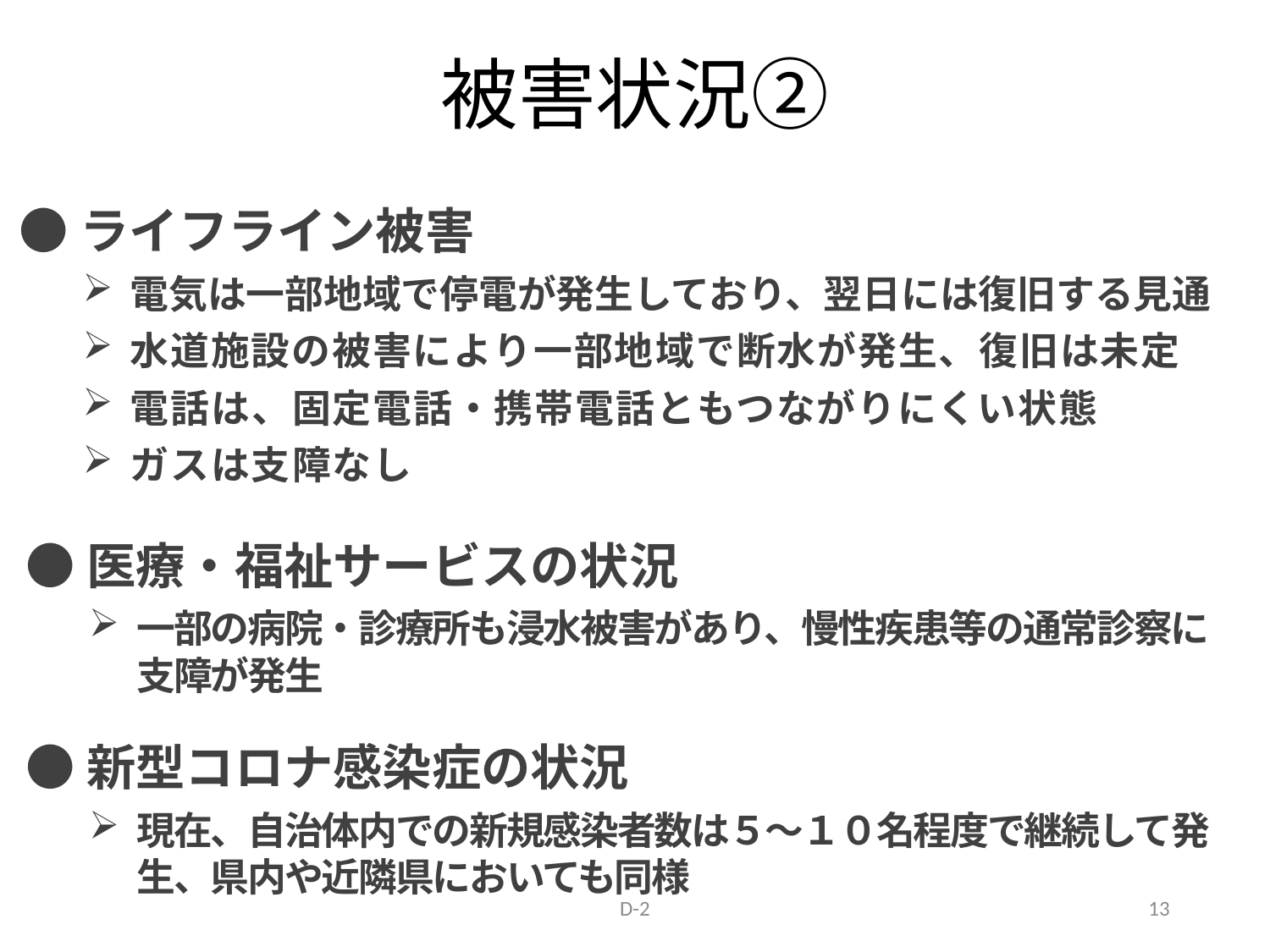

# 被害状況②
●ライフライン被害
電気は一部地域で停電が発生しており、翌日には復旧する見通
水道施設の被害により一部地域で断水が発生、復旧は未定
電話は、固定電話・携帯電話ともつながりにくい状態
ガスは支障なし
●医療・福祉サービスの状況
一部の病院・診療所も浸水被害があり、慢性疾患等の通常診察に支障が発生
●新型コロナ感染症の状況
現在、自治体内での新規感染者数は５～１０名程度で継続して発生、県内や近隣県においても同様
D-2
13